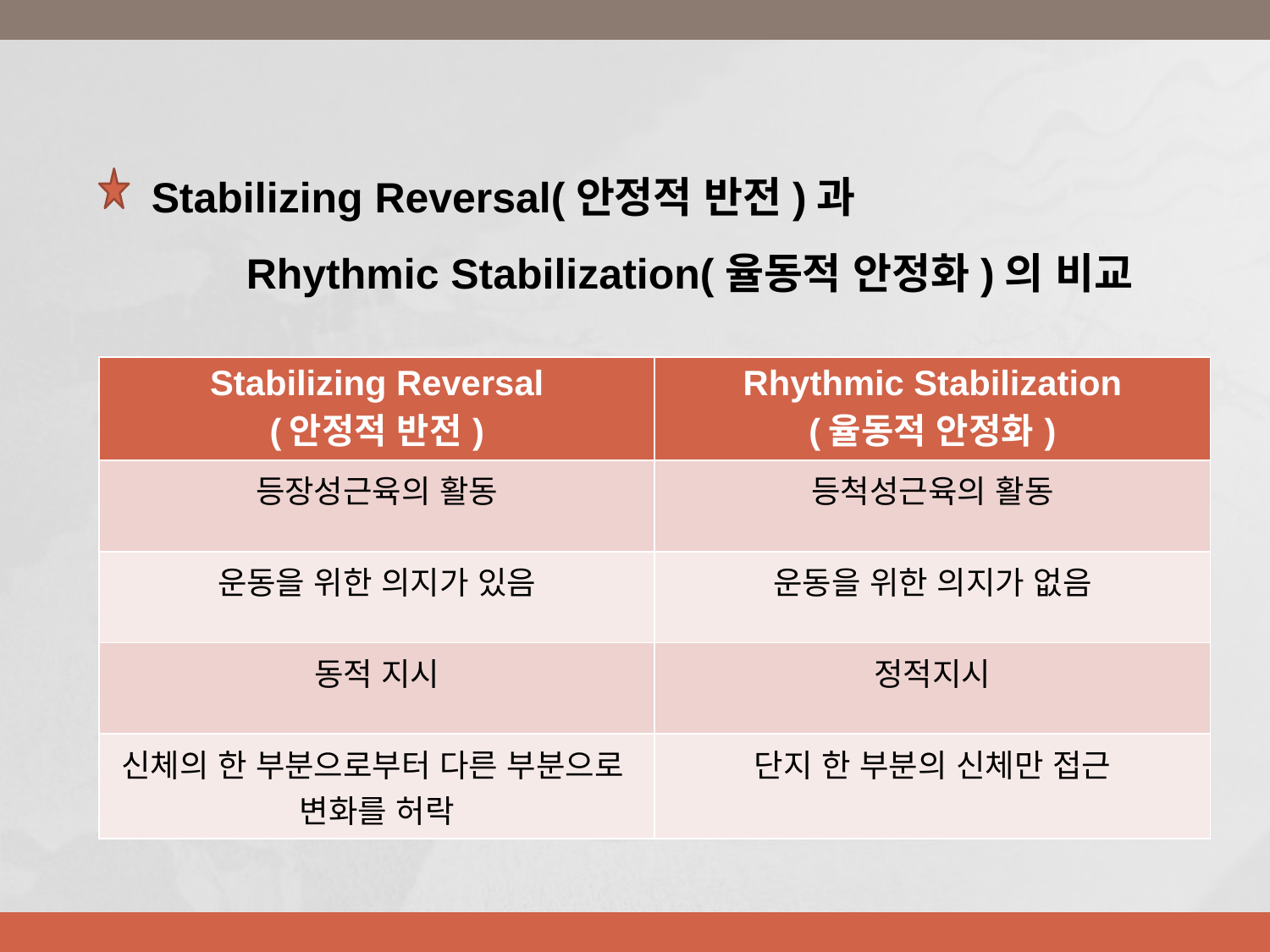

Stabilizing Reversal(안정적 반전)과
        Rhythmic Stabilization(율동적 안정화)의 비교

| Stabilizing Reversal (안정적 반전) | Rhythmic Stabilization (율동적 안정화) |
| --- | --- |
| 등장성근육의 활동 | 등척성근육의 활동 |
| 운동을 위한 의지가 있음 | 운동을 위한 의지가 없음 |
| 동적 지시 | 정적지시 |
| 신체의 한 부분으로부터 다른 부분으로 변화를 허락 | 단지 한 부분의 신체만 접근 |